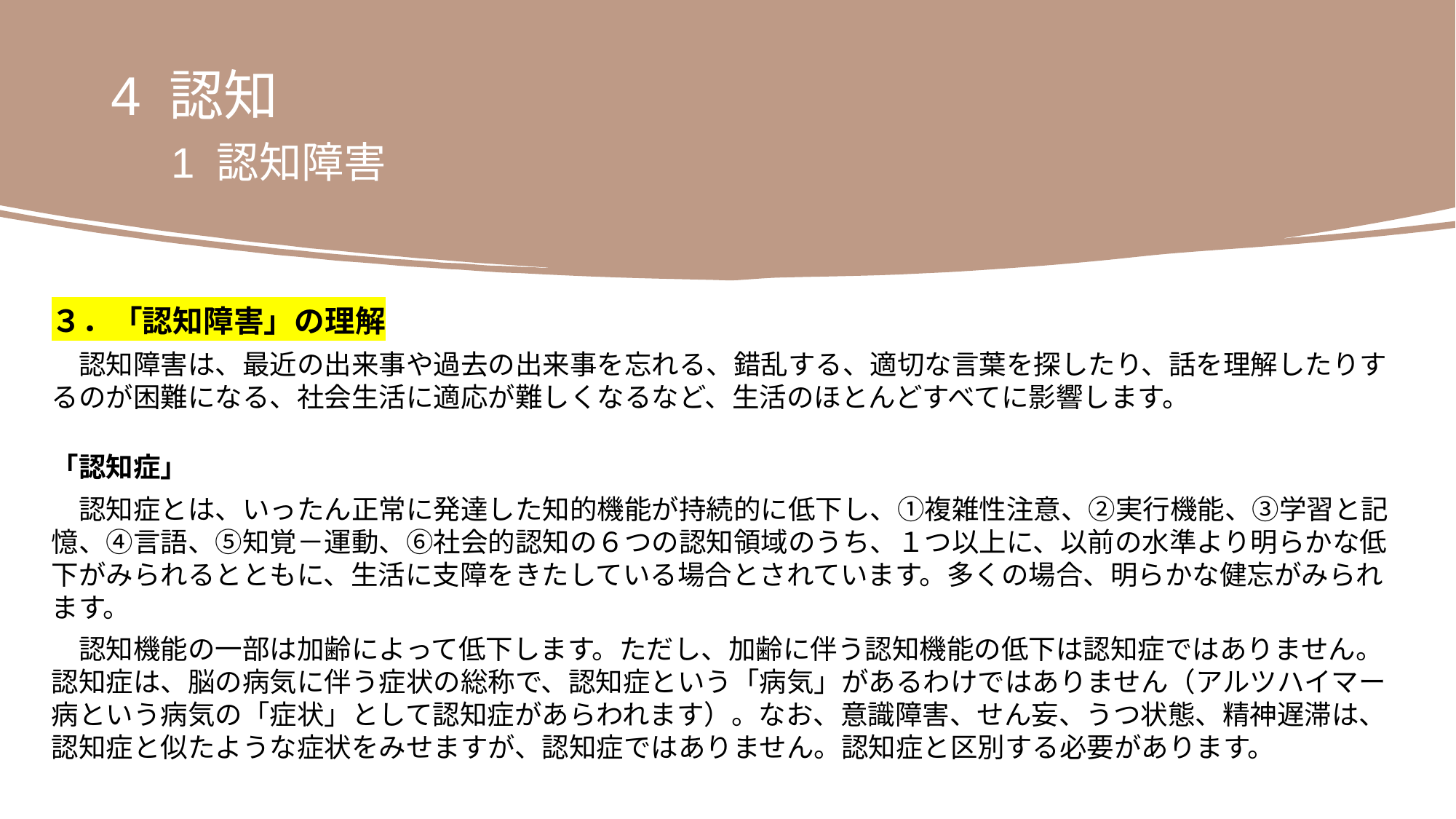

4 認知
　1 認知障害

３．「認知障害」の理解
　認知障害は、最近の出来事や過去の出来事を忘れる、錯乱する、適切な言葉を探したり、話を理解したりするのが困難になる、社会生活に適応が難しくなるなど、生活のほとんどすべてに影響します。

「認知症」
　認知症とは、いったん正常に発達した知的機能が持続的に低下し、①複雑性注意、②実行機能、③学習と記憶、④言語、⑤知覚－運動、⑥社会的認知の６つの認知領域のうち、１つ以上に、以前の水準より明らかな低下がみられるとともに、生活に支障をきたしている場合とされています。多くの場合、明らかな健忘がみられます。
　認知機能の一部は加齢によって低下します。ただし、加齢に伴う認知機能の低下は認知症ではありません。認知症は、脳の病気に伴う症状の総称で、認知症という「病気」があるわけではありません（アルツハイマー病という病気の「症状」として認知症があらわれます）。なお、意識障害、せん妄、うつ状態、精神遅滞は、認知症と似たような症状をみせますが、認知症ではありません。認知症と区別する必要があります。